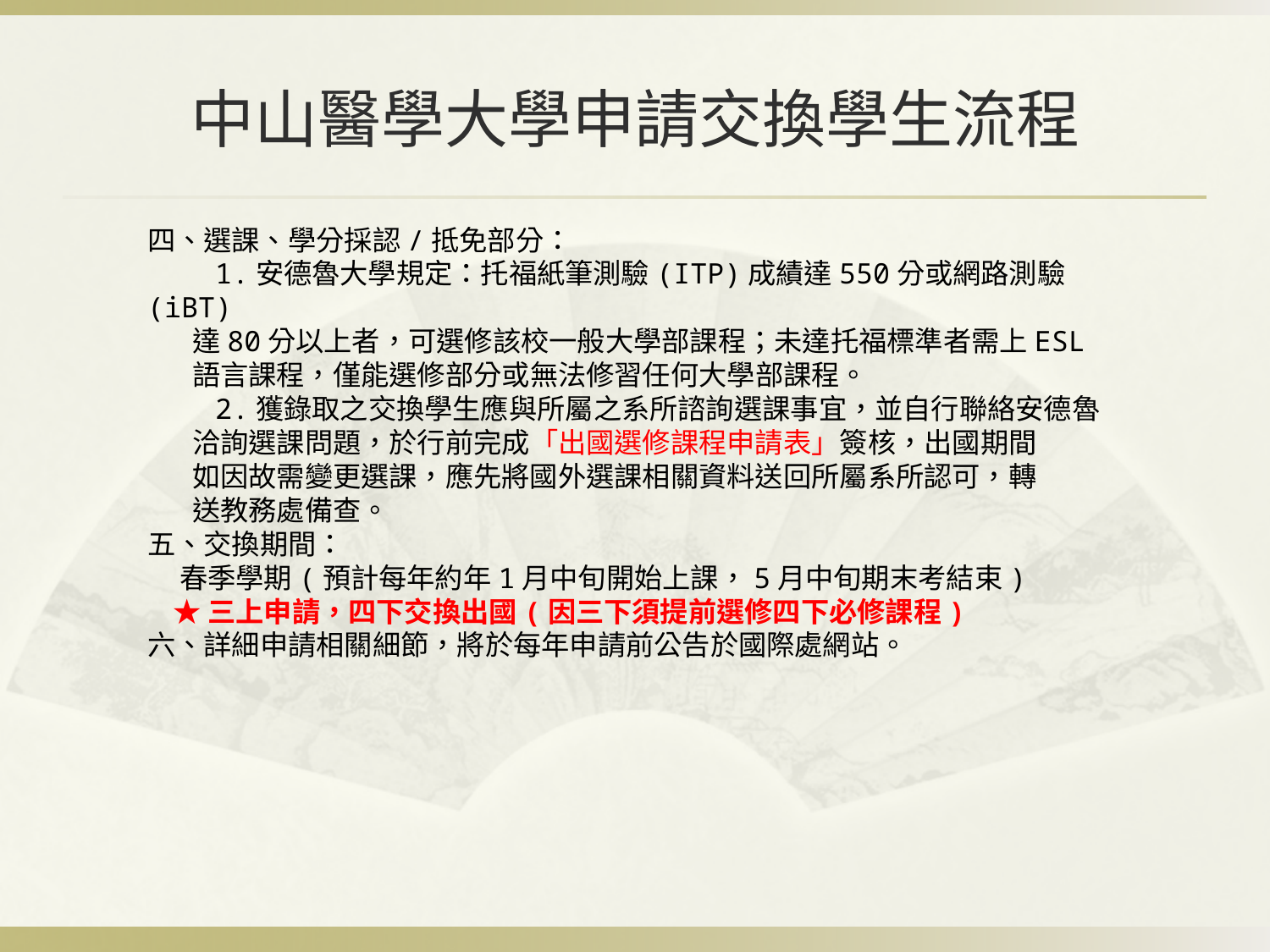

# 中山醫學大學申請交換學生流程
四、選課、學分採認/抵免部分：
    1.安德魯大學規定：托福紙筆測驗(ITP)成績達550分或網路測驗(iBT)
      達80分以上者，可選修該校一般大學部課程；未達托福標準者需上ESL
      語言課程，僅能選修部分或無法修習任何大學部課程。
    2.獲錄取之交換學生應與所屬之系所諮詢選課事宜，並自行聯絡安德魯
      洽詢選課問題，於行前完成「出國選修課程申請表」簽核，出國期間
      如因故需變更選課，應先將國外選課相關資料送回所屬系所認可，轉
      送教務處備查。
五、交換期間：
    春季學期(預計每年約年1月中旬開始上課，5月中旬期末考結束)
    ★三上申請，四下交換出國(因三下須提前選修四下必修課程)
六、詳細申請相關細節，將於每年申請前公告於國際處網站。